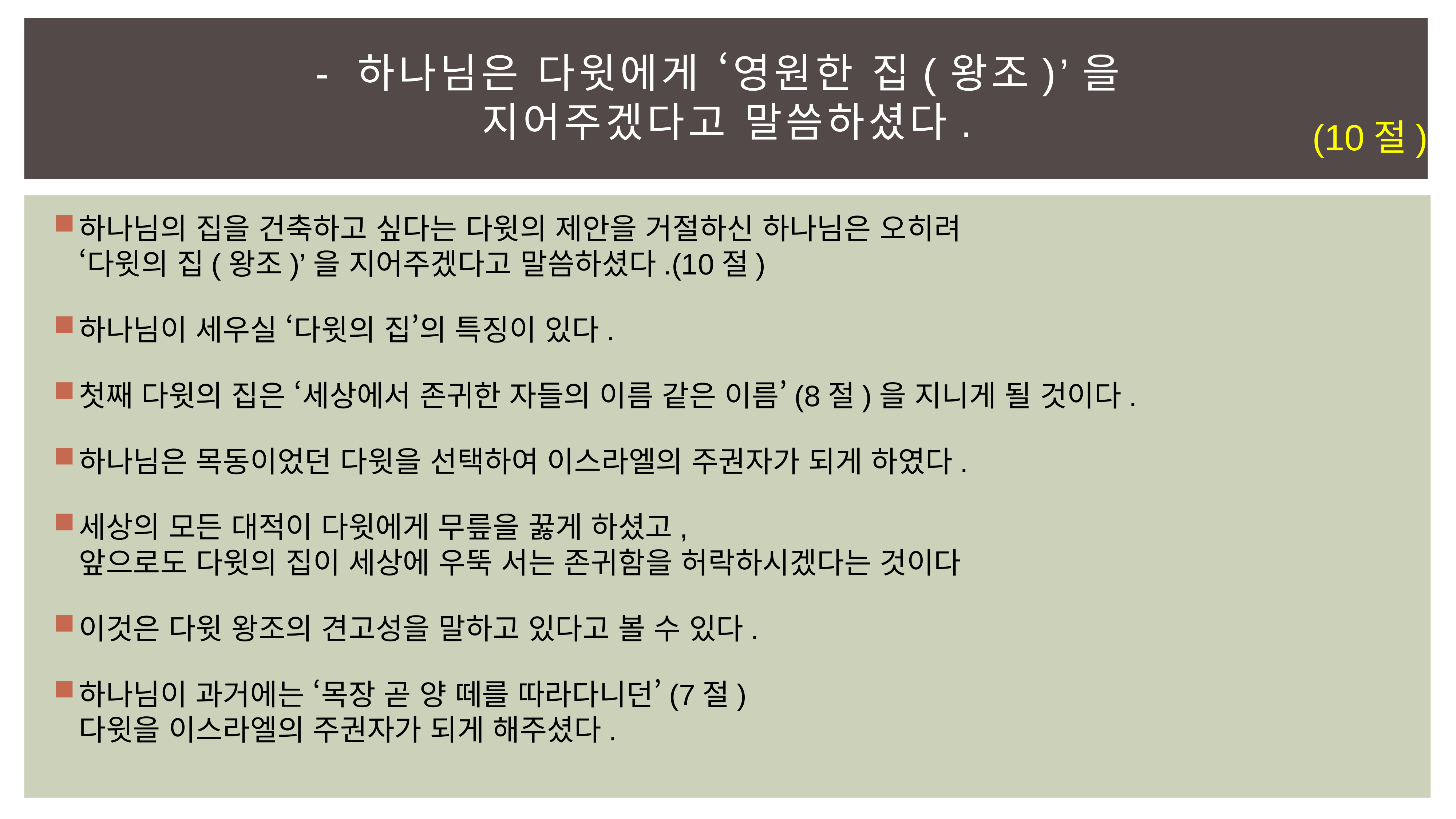

# - 하나님은 다윗에게 ‘영원한 집(왕조)’을 지어주겠다고 말씀하셨다.
(10절)

하나님의 집을 건축하고 싶다는 다윗의 제안을 거절하신 하나님은 오히려
‘다윗의 집(왕조)’을 지어주겠다고 말씀하셨다.(10절)
하나님이 세우실 ‘다윗의 집’의 특징이 있다.
첫째 다윗의 집은 ‘세상에서 존귀한 자들의 이름 같은 이름’(8절)을 지니게 될 것이다.
하나님은 목동이었던 다윗을 선택하여 이스라엘의 주권자가 되게 하였다.
세상의 모든 대적이 다윗에게 무릎을 꿇게 하셨고,
앞으로도 다윗의 집이 세상에 우뚝 서는 존귀함을 허락하시겠다는 것이다
이것은 다윗 왕조의 견고성을 말하고 있다고 볼 수 있다.
하나님이 과거에는 ‘목장 곧 양 떼를 따라다니던’(7절)
다윗을 이스라엘의 주권자가 되게 해주셨다.